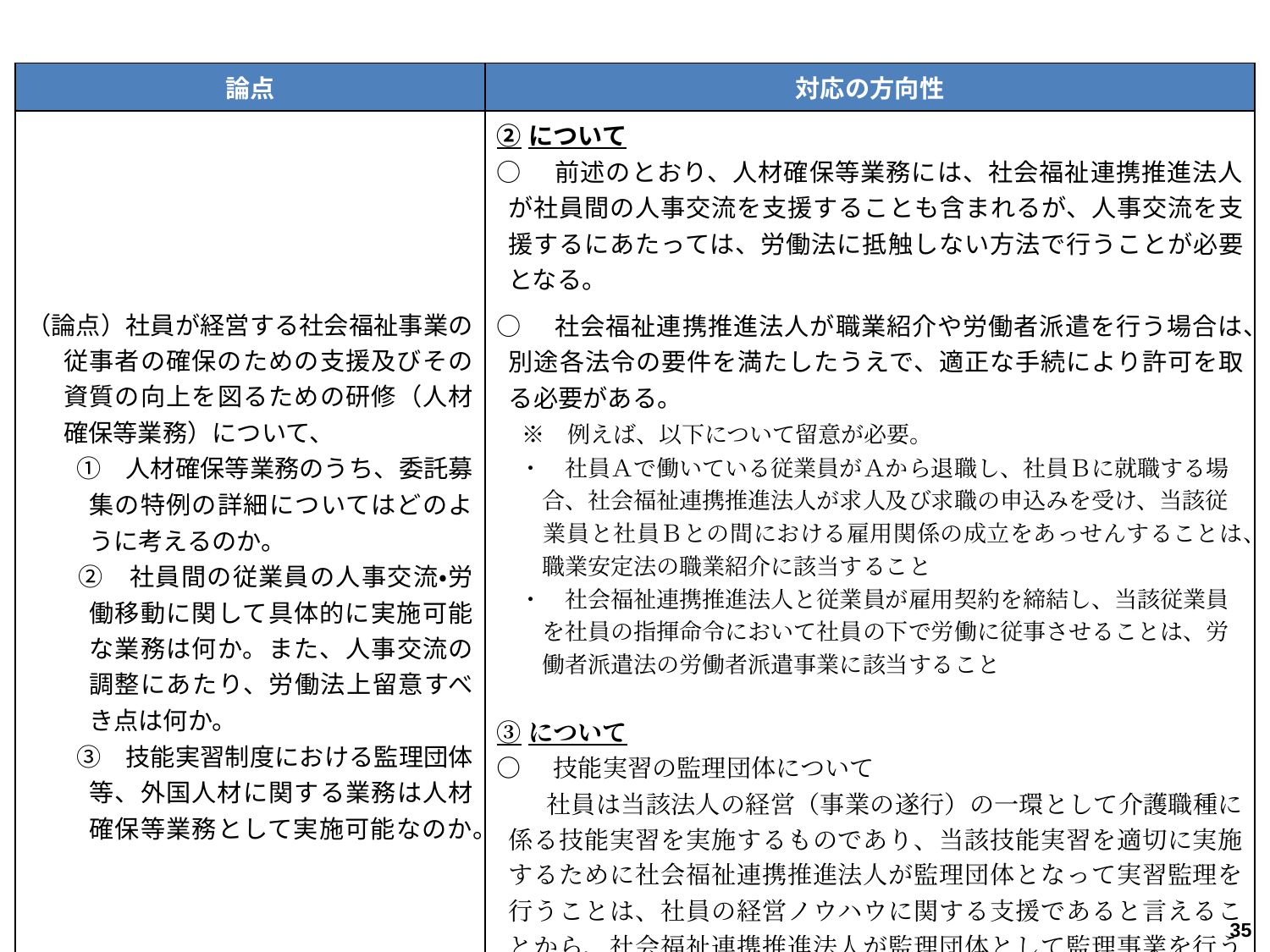

| 論点 | 対応の方向性 |
| --- | --- |
| （論点）社員が経営する社会福祉事業の従事者の確保のための支援及びその資質の向上を図るための研修（人材確保等業務）について、 　　①　人材確保等業務のうち、委託募集の特例の詳細についてはどのように考えるのか。 　　②　社員間の従業員の人事交流・労働移動に関して具体的に実施可能な業務は何か。また、人事交流の調整にあたり、労働法上留意すべき点は何か。 　　③　技能実習制度における監理団体等、外国人材に関する業務は人材確保等業務として実施可能なのか。 | ②について ○　前述のとおり、人材確保等業務には、社会福祉連携推進法人が社員間の人事交流を支援することも含まれるが、人事交流を支援するにあたっては、労働法に抵触しない方法で行うことが必要となる。 ○　社会福祉連携推進法人が職業紹介や労働者派遣を行う場合は、別途各法令の要件を満たしたうえで、適正な手続により許可を取る必要がある。 　※　例えば、以下について留意が必要。 　・　社員Ａで働いている従業員がＡから退職し、社員Ｂに就職する場 　　合、社会福祉連携推進法人が求人及び求職の申込みを受け、当該従 　　業員と社員Ｂとの間における雇用関係の成立をあっせんすることは、 　　職業安定法の職業紹介に該当すること 　・　社会福祉連携推進法人と従業員が雇用契約を締結し、当該従業員 　　を社員の指揮命令において社員の下で労働に従事させることは、労 　　働者派遣法の労働者派遣事業に該当すること ③について ○　技能実習の監理団体について 　　社員は当該法人の経営（事業の遂行）の一環として介護職種に係る技能実習を実施するものであり、当該技能実習を適切に実施するために社会福祉連携推進法人が監理団体となって実習監理を行うことは、社員の経営ノウハウに関する支援であると言えることから、社会福祉連携推進法人が監理団体として監理事業を行うことは、人材確保等業務ではなく法第125条第３号の経営支援業務に含まれる。 |
35